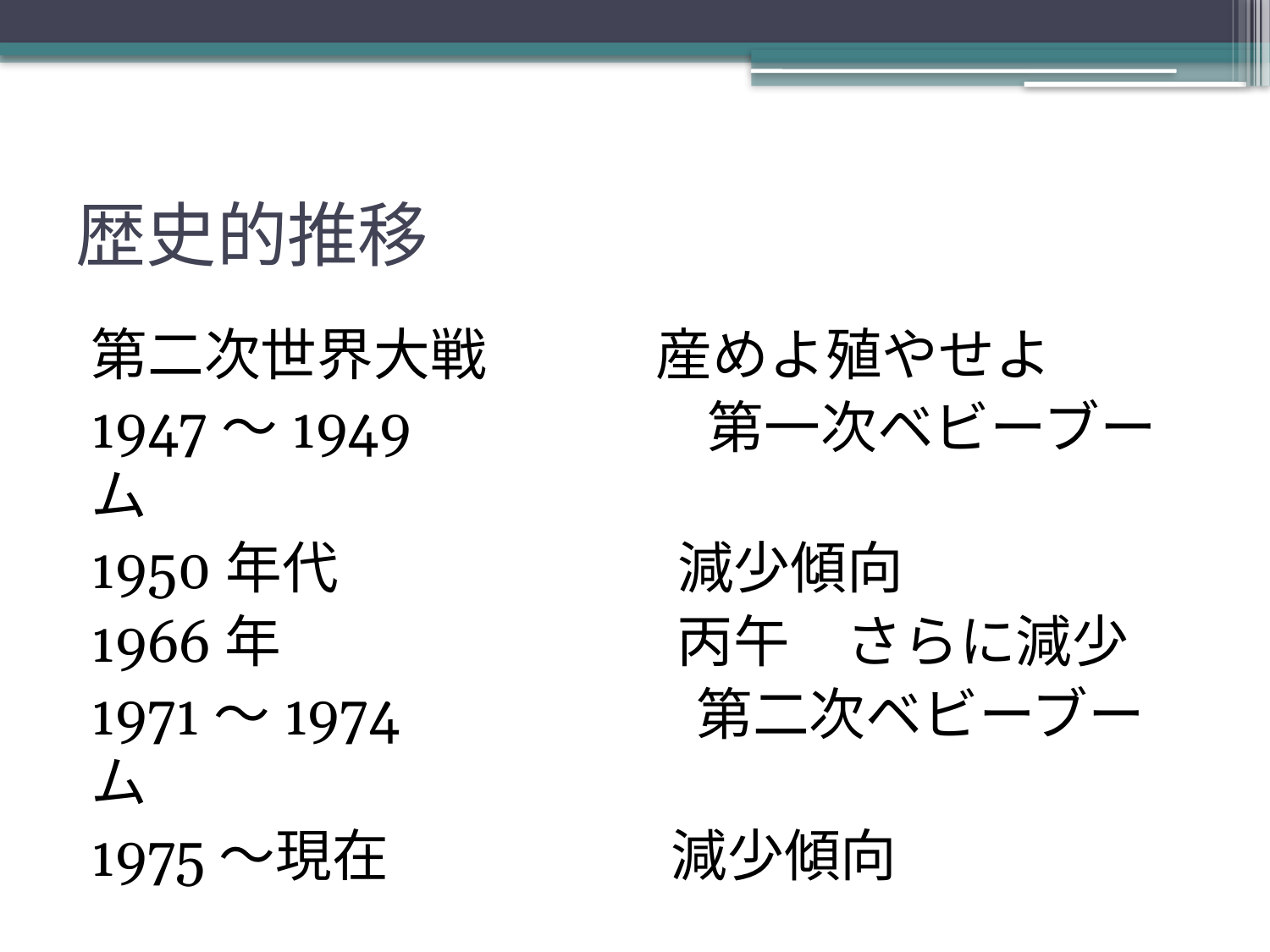

# 歴史的推移
第二次世界大戦　　　産めよ殖やせよ
1947～1949　　　　　第一次ベビーブーム
1950年代　　　　　　減少傾向
1966年　　　　　　　丙午　さらに減少
1971～1974　　　　　第二次ベビーブーム
1975～現在　　　　　減少傾向